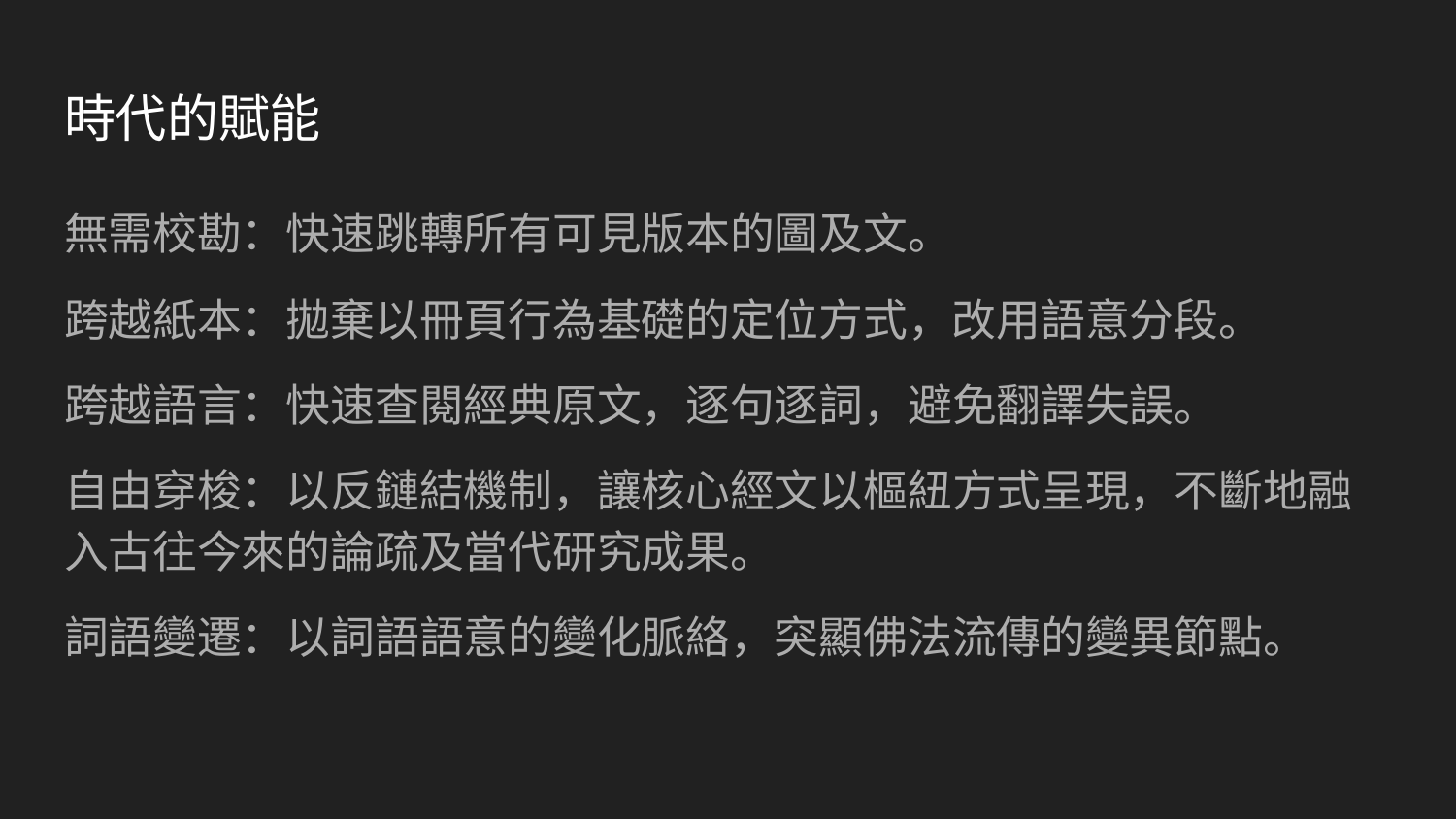

# 時代的賦能
無需校勘：快速跳轉所有可見版本的圖及文。
跨越紙本：拋棄以冊頁行為基礎的定位方式，改用語意分段。
跨越語言：快速查閱經典原文，逐句逐詞，避免翻譯失誤。
自由穿梭：以反鏈結機制，讓核心經文以樞紐方式呈現，不斷地融入古往今來的論疏及當代研究成果。
詞語變遷：以詞語語意的變化脈絡，突顯佛法流傳的變異節點。